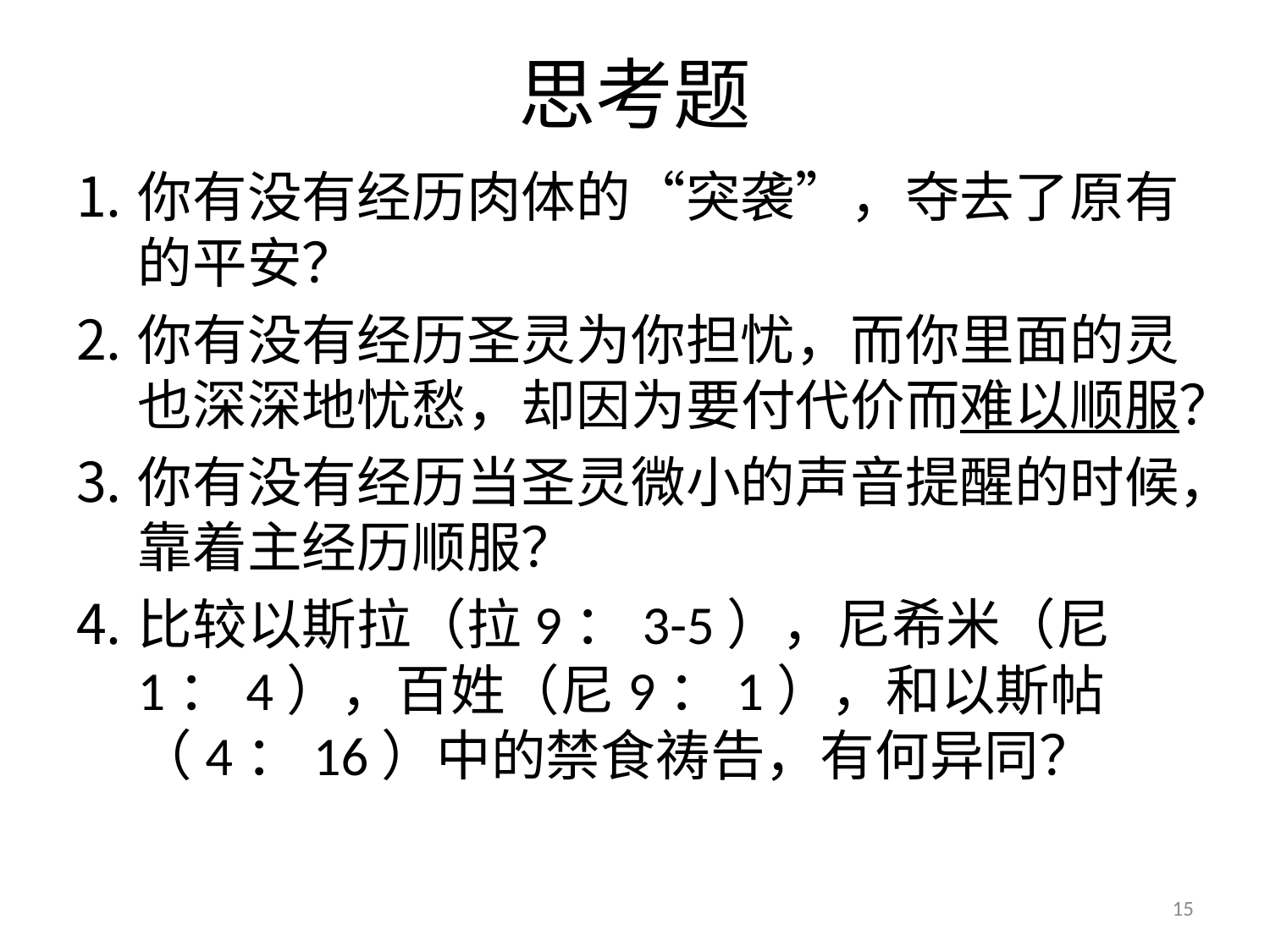

# 思考题
你有没有经历肉体的“突袭”，夺去了原有的平安？
你有没有经历圣灵为你担忧，而你里面的灵也深深地忧愁，却因为要付代价而难以顺服？
你有没有经历当圣灵微小的声音提醒的时候，靠着主经历顺服？
比较以斯拉（拉9：3-5），尼希米（尼1：4），百姓（尼9：1），和以斯帖（4：16）中的禁食祷告，有何异同？

15